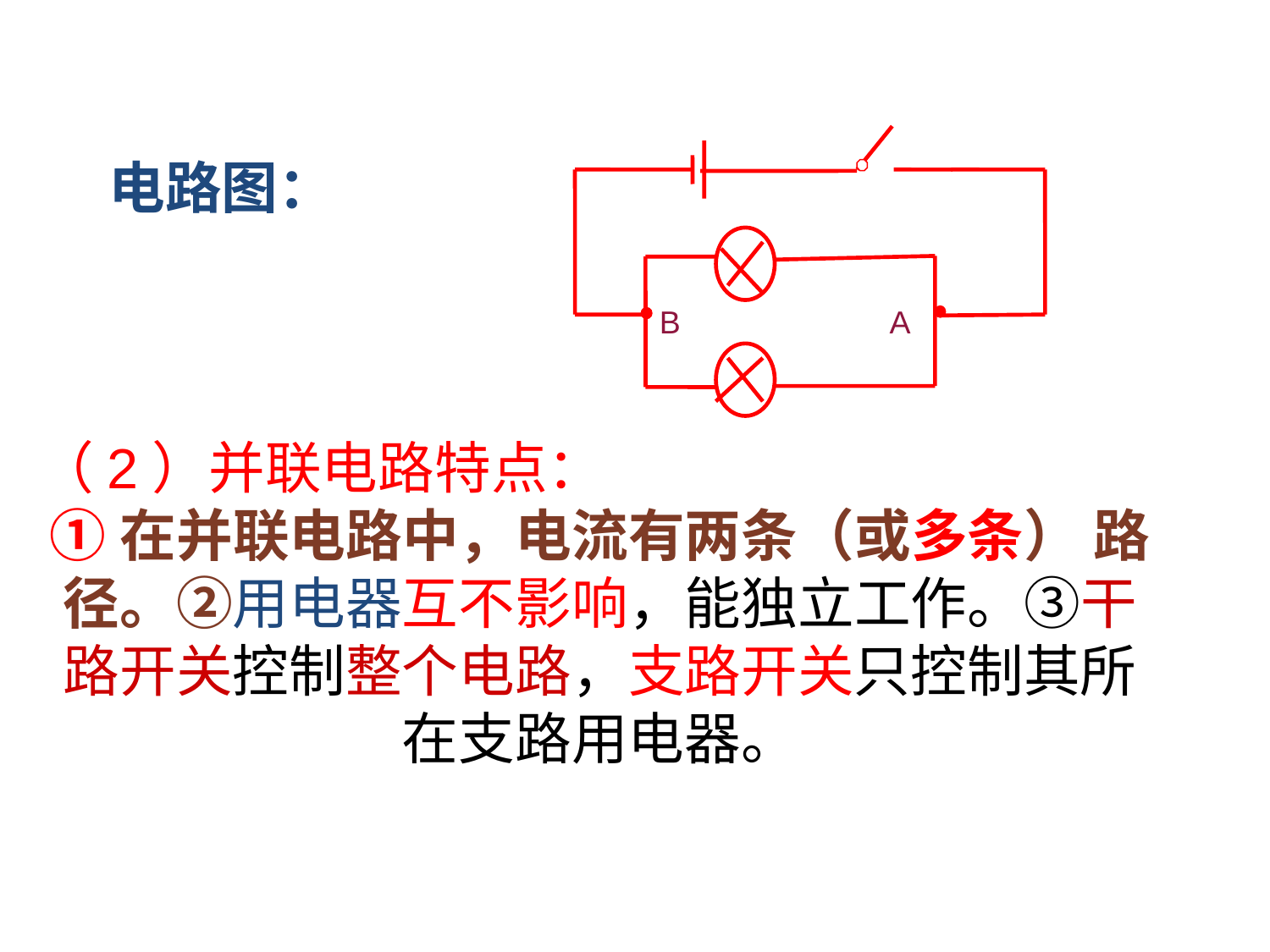

B
A
电路图：
（2）并联电路特点：
①在并联电路中，电流有两条（或多条） 路径。②用电器互不影响，能独立工作。③干路开关控制整个电路，支路开关只控制其所在支路用电器。